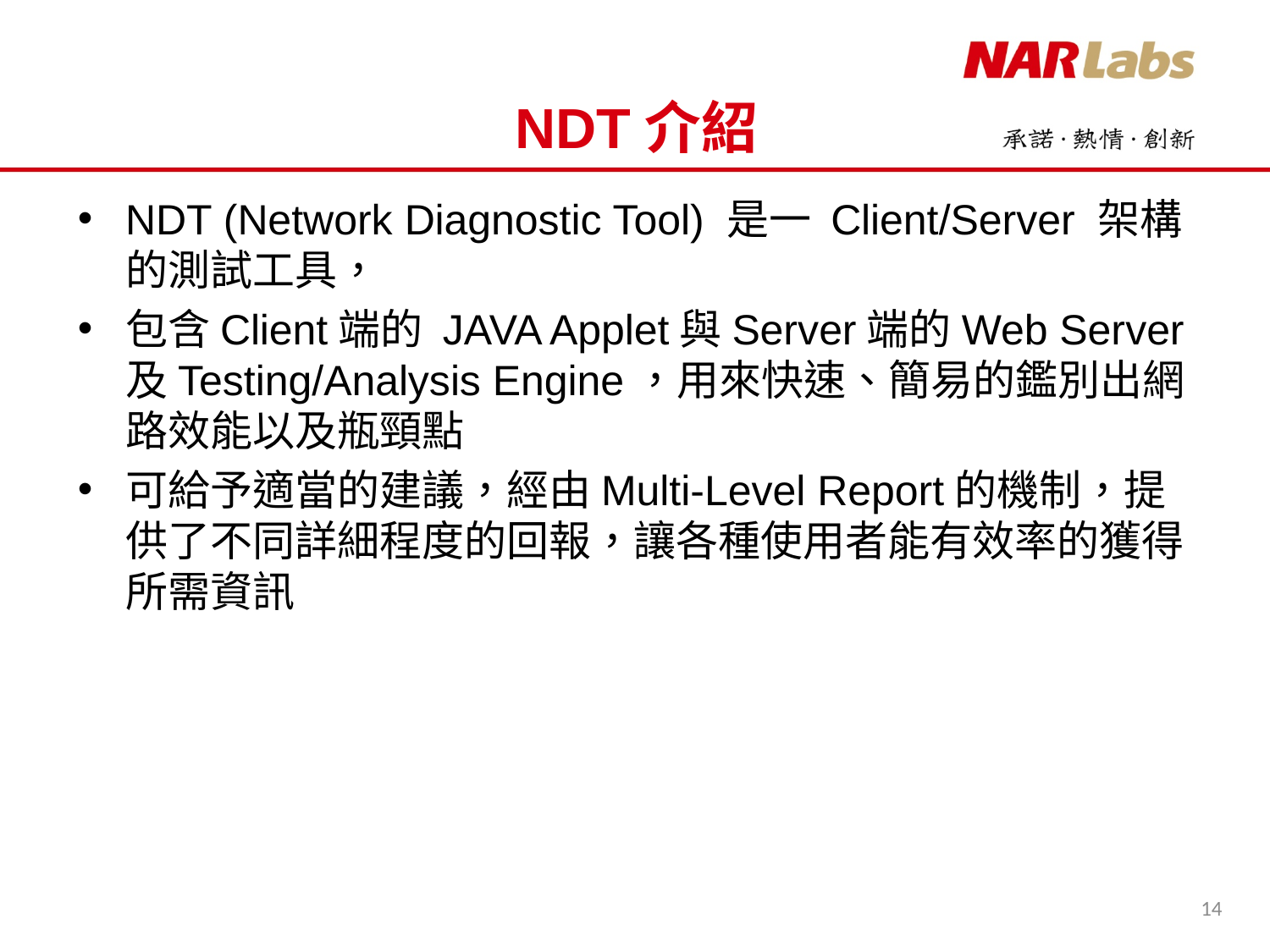

# NDT介紹
NDT (Network Diagnostic Tool) 是一 Client/Server 架構的測試工具，
包含Client端的 JAVA Applet與Server端的Web Server及Testing/Analysis Engine，用來快速、簡易的鑑別出網路效能以及瓶頸點
可給予適當的建議，經由Multi-Level Report的機制，提供了不同詳細程度的回報，讓各種使用者能有效率的獲得所需資訊
14